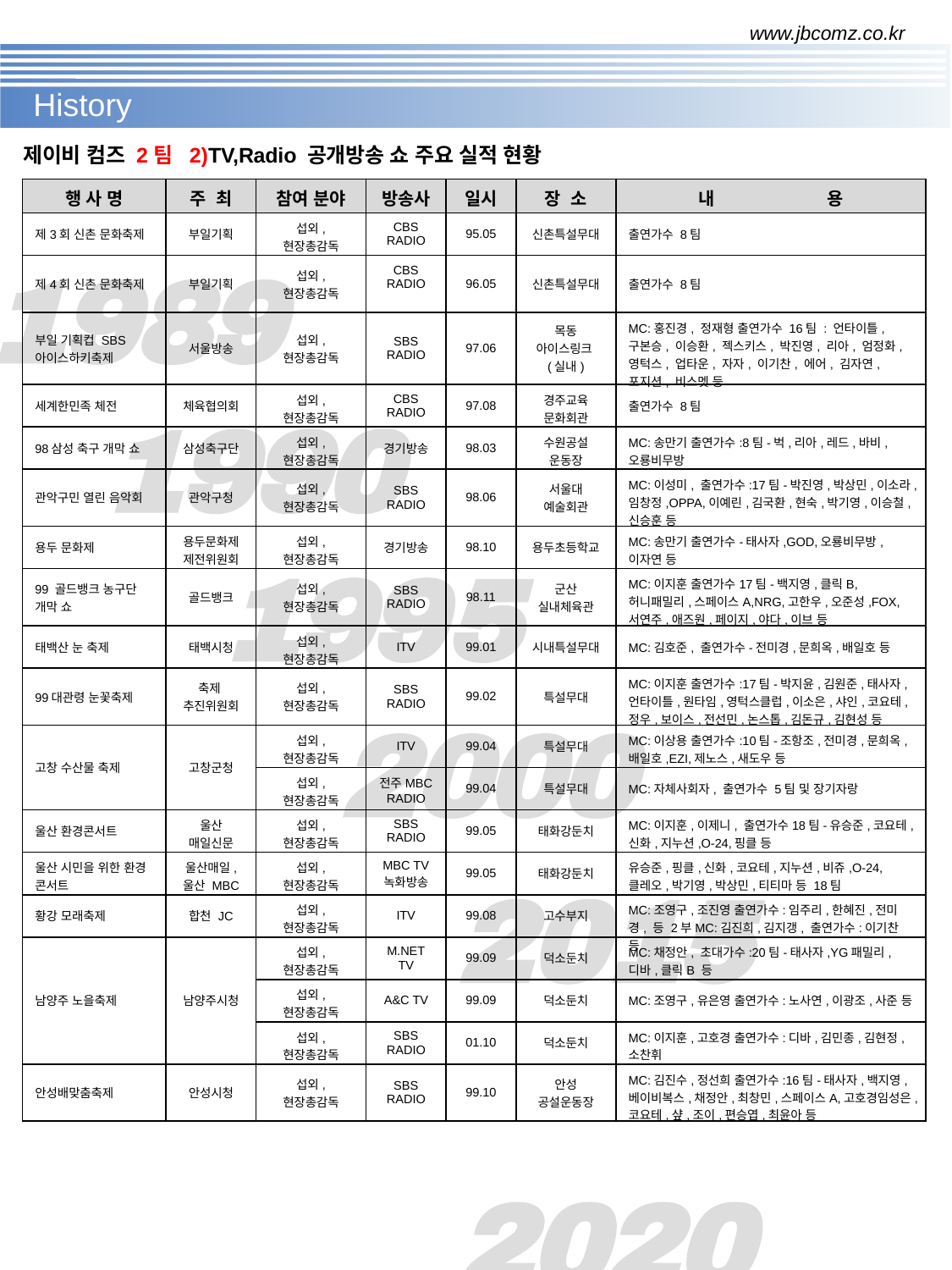

www.jbcomz.co.kr

History
제이비 컴즈 2팀  2)TV,Radio 공개방송 쇼 주요 실적 현황
| 행 사 명 | 주 최 | 참여 분야 | 방송사 | 일시 | 장 소 | 내 용 |
| --- | --- | --- | --- | --- | --- | --- |
| 제3회 신촌 문화축제 | 부일기획 | 섭외, 현장총감독 | CBS RADIO | 95.05 | 신촌특설무대 | 출연가수 8팀 |
| 제4회 신촌 문화축제 | 부일기획 | 섭외, 현장총감독 | CBS RADIO | 96.05 | 신촌특설무대 | 출연가수 8팀 |
| 부일 기획컵 SBS 아이스하키축제 | 서울방송 | 섭외, 현장총감독 | SBS RADIO | 97.06 | 목동 아이스링크(실내) | MC:홍진경, 정재형 출연가수 16팀 : 언타이틀,구본승, 이승환, 젝스키스, 박진영, 리아, 엄정화, 영턱스, 업타운, 자자, 이기찬, 에어, 김자연, 포지션, 비스멧 등 |
| 세계한민족 체전 | 체육협의회 | 섭외, 현장총감독 | CBS RADIO | 97.08 | 경주교육 문화회관 | 출연가수 8팀 |
| 98삼성 축구 개막 쇼 | 삼성축구단 | 섭외, 현장총감독 | 경기방송 | 98.03 | 수원공설 운동장 | MC:송만기 출연가수:8팀-벅,리아,레드,바비,오룡비무방 |
| 관악구민 열린 음악회 | 관악구청 | 섭외, 현장총감독 | SBS RADIO | 98.06 | 서울대 예술회관 | MC:이성미, 출연가수:17팀-박진영,박상민,이소라,임창정,OPPA,이예린,김국환,현숙,박기영,이승철,신승훈 등 |
| 용두 문화제 | 용두문화제 제전위원회 | 섭외, 현장총감독 | 경기방송 | 98.10 | 용두초등학교 | MC:송만기 출연가수-태사자,GOD,오룡비무방,이자연 등 |
| 99 골드뱅크 농구단 개막 쇼 | 골드뱅크 | 섭외, 현장총감독 | SBS RADIO | 98.11 | 군산 실내체육관 | MC:이지훈 출연가수17팀-백지영,클릭B,허니패밀리,스페이스A,NRG,고한우,오준성,FOX,서연주,애즈원,페이지,야다,이브 등 |
| 태백산 눈 축제 | 태백시청 | 섭외, 현장총감독 | ITV | 99.01 | 시내특설무대 | MC:김호준, 출연가수-전미경,문희옥,배일호 등 |
| 99대관령 눈꽃축제 | 축제 추진위원회 | 섭외, 현장총감독 | SBS RADIO | 99.02 | 특설무대 | MC:이지훈 출연가수:17팀-박지윤,김원준,태사자,언타이틀,원타임,영턱스클럽,이소은,샤인,코요테,정우,보이스,전선민,논스톱,김돈규,김현성 등 |
| 고창 수산물 축제 | 고창군청 | 섭외, 현장총감독 | ITV | 99.04 | 특설무대 | MC:이상용 출연가수:10팀-조항조,전미경,문희옥,배일호,EZI,제노스,새도우 등 |
|  |  | 섭외, 현장총감독 | 전주MBC RADIO | 99.04 | 특설무대 | MC:자체사회자, 출연가수 5팀 및 장기자랑 |
| 울산 환경콘서트 | 울산 매일신문 | 섭외, 현장총감독 | SBS RADIO | 99.05 | 태화강둔치 | MC:이지훈,이제니, 출연가수18팀-유승준,코요테,신화,지누션,O-24,핑클 등 |
| 울산 시민을 위한 환경 콘서트 | 울산매일, 울산 MBC | 섭외, 현장총감독 | MBC TV 녹화방송 | 99.05 | 태화강둔치 | 유승준,핑클,신화,코요테,지누션,비쥬,O-24,클레오,박기영,박상민,티티마 등 18팀 |
| 황강 모래축제 | 합천 JC | 섭외, 현장총감독 | ITV | 99.08 | 고수부지 | MC:조영구,조진영 출연가수:임주리,한혜진,전미경, 등 2부MC:김진희,김지갱, 출연가수:이기찬 등 |
| 남양주 노을축제 | 남양주시청 | 섭외, 현장총감독 | M.NET TV | 99.09 | 덕소둔치 | MC:채정안, 초대가수:20팀-태사자,YG패밀리,디바,클릭B 등 |
|  |  | 섭외, 현장총감독 | A&C TV | 99.09 | 덕소둔치 | MC:조영구,유은영 출연가수:노사연,이광조,사준 등 |
|  |  | 섭외, 현장총감독 | SBS RADIO | 01.10 | 덕소둔치 | MC:이지훈,고호경 출연가수:디바,김민종,김현정,소찬휘 |
| 안성배맞춤축제 | 안성시청 | 섭외, 현장총감독 | SBS RADIO | 99.10 | 안성 공설운동장 | MC:김진수,정선희 출연가수:16팀-태사자,백지영,베이비복스,채정안,최창민,스페이스A,고호경임성은,코요테,샾,조이,편승엽,최윤아 등 |
1989
1990
1995
2000
2015
		2020